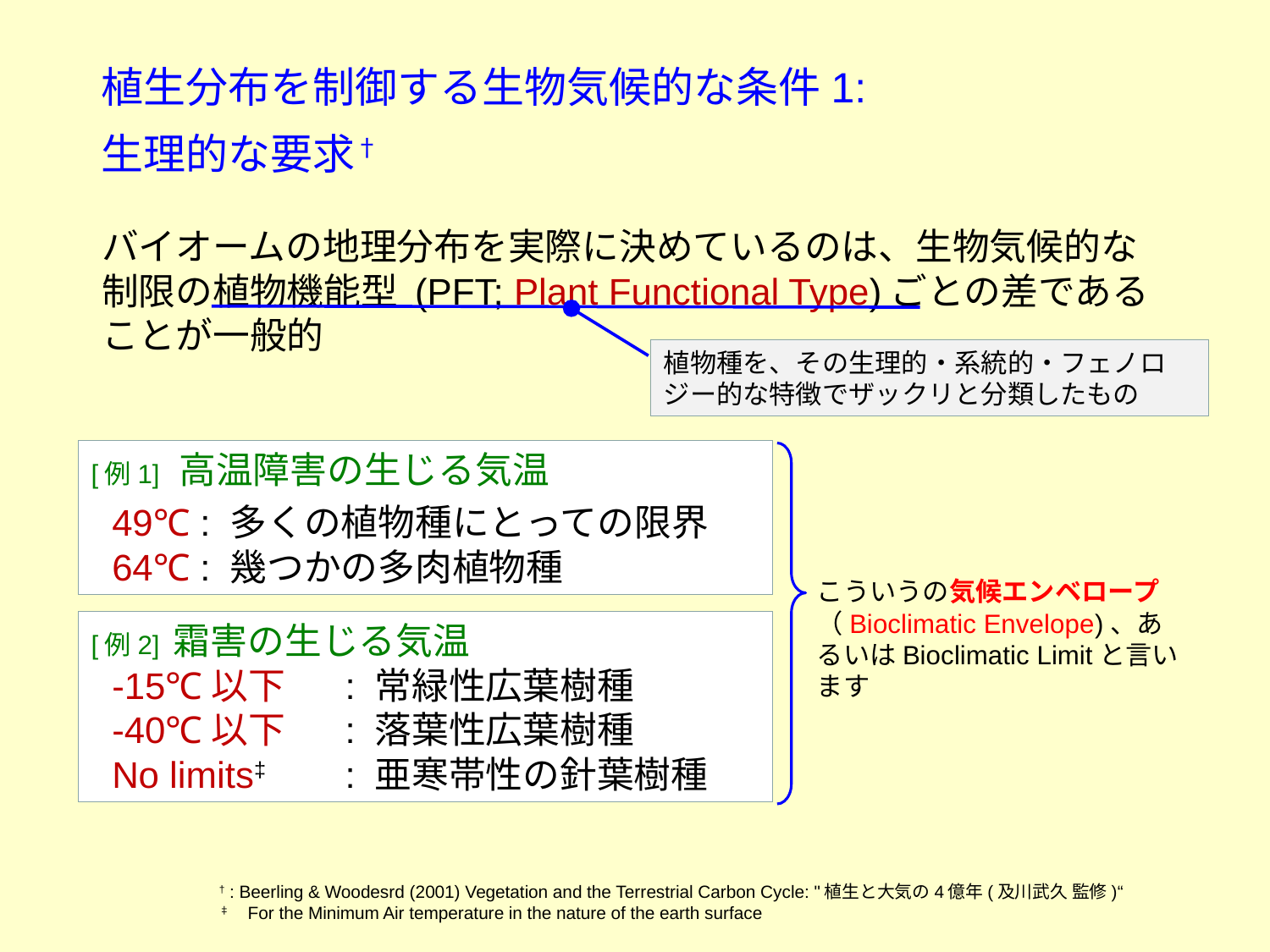

植生分布を制御する生物気候的な条件1:
生理的な要求†
# バイオームの地理分布を実際に決めているのは、生物気候的な制限の植物機能型 (PFT; Plant Functional Type)ごとの差であることが一般的
植物種を、その生理的・系統的・フェノロジー的な特徴でザックリと分類したもの
[例1] 高温障害の生じる気温
  49℃ : 多くの植物種にとっての限界
  64℃ : 幾つかの多肉植物種

こういうの気候エンベロープ（Bioclimatic Envelope)、あるいはBioclimatic Limitと言います
[例2] 霜害の生じる気温
  -15℃以下	: 常緑性広葉樹種
  -40℃以下	: 落葉性広葉樹種
  No limits‡	: 亜寒帯性の針葉樹種
† : Beerling & Woodesrd (2001) Vegetation and the Terrestrial Carbon Cycle: "植生と大気の4億年(及川武久 監修)“
‡　For the Minimum Air temperature in the nature of the earth surface